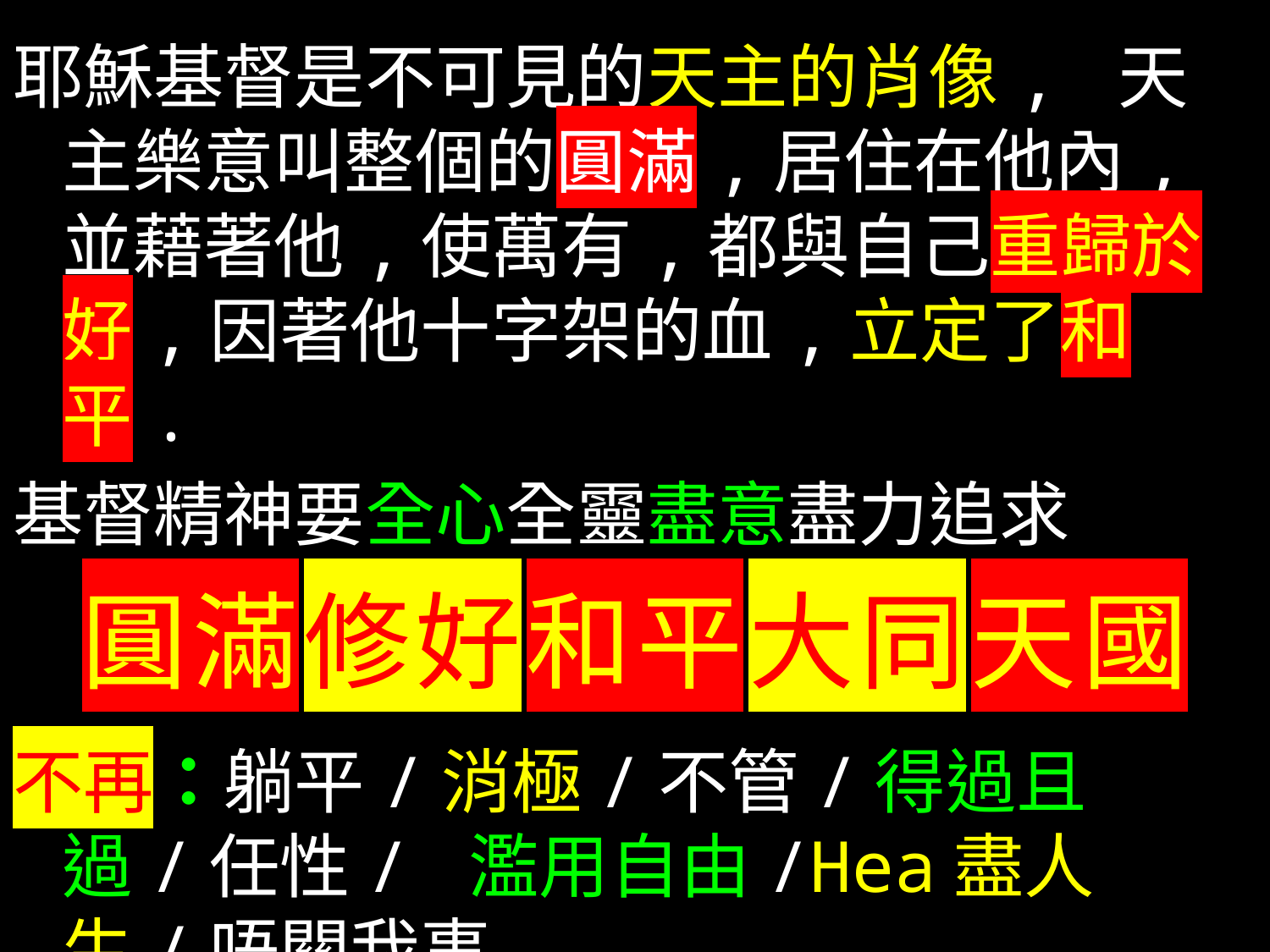

耶穌基督是不可見的天主的肖像, 天主樂意叫整個的圓滿,居住在他內,並藉著他,使萬有,都與自己重歸於好,因著他十字架的血,立定了和平.
基督精神要全心全靈盡意盡力追求
圓滿修好和平大同天國
不再：躺平/消極/不管/得過且過/任性/ 濫用自由/Hea盡人生/唔關我事